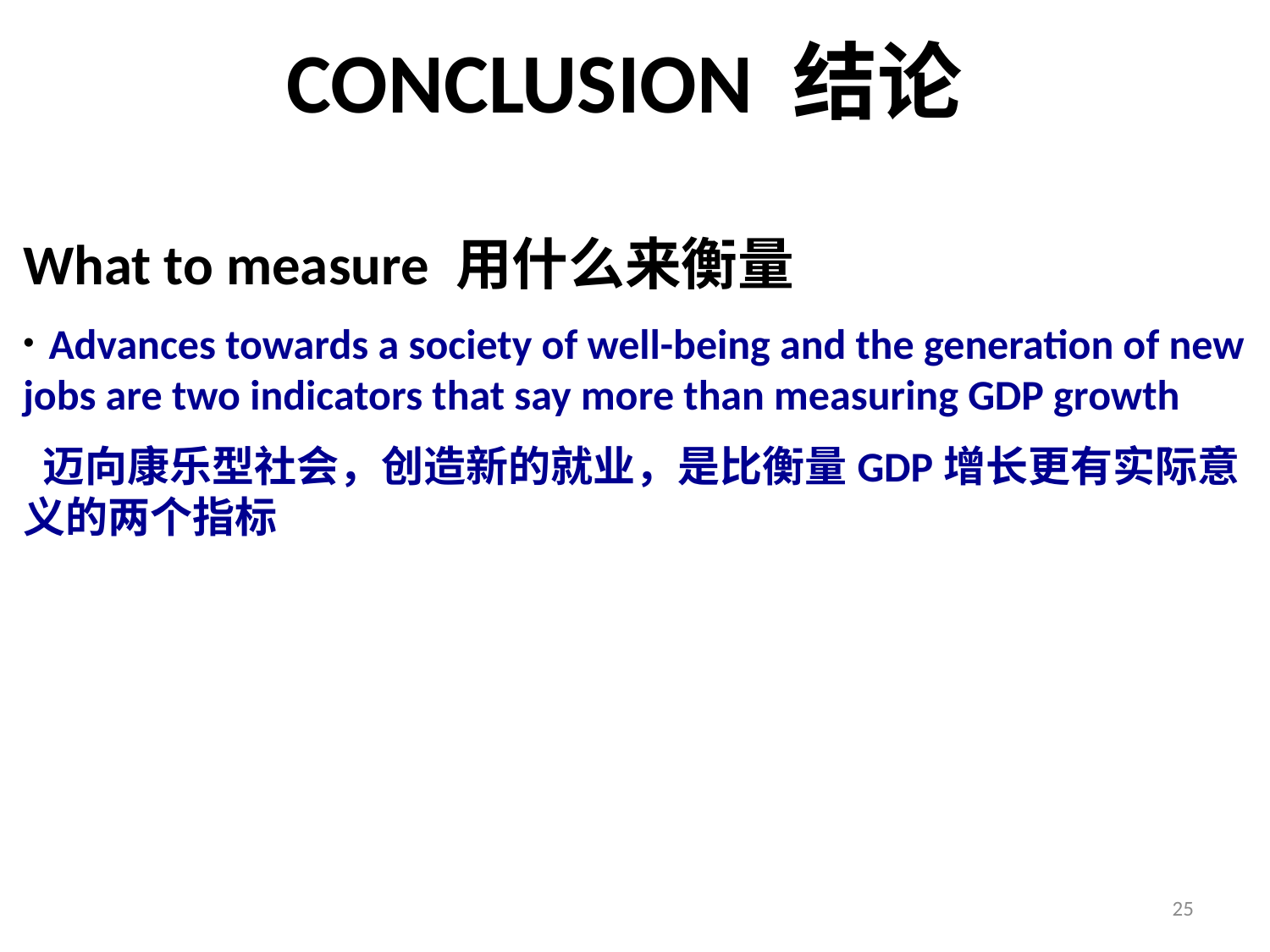

# CONCLUSION 结论
What to measure 用什么来衡量
  Advances towards a society of well-being and the generation of new jobs are two indicators that say more than measuring GDP growth
 迈向康乐型社会，创造新的就业，是比衡量GDP增长更有实际意义的两个指标
25